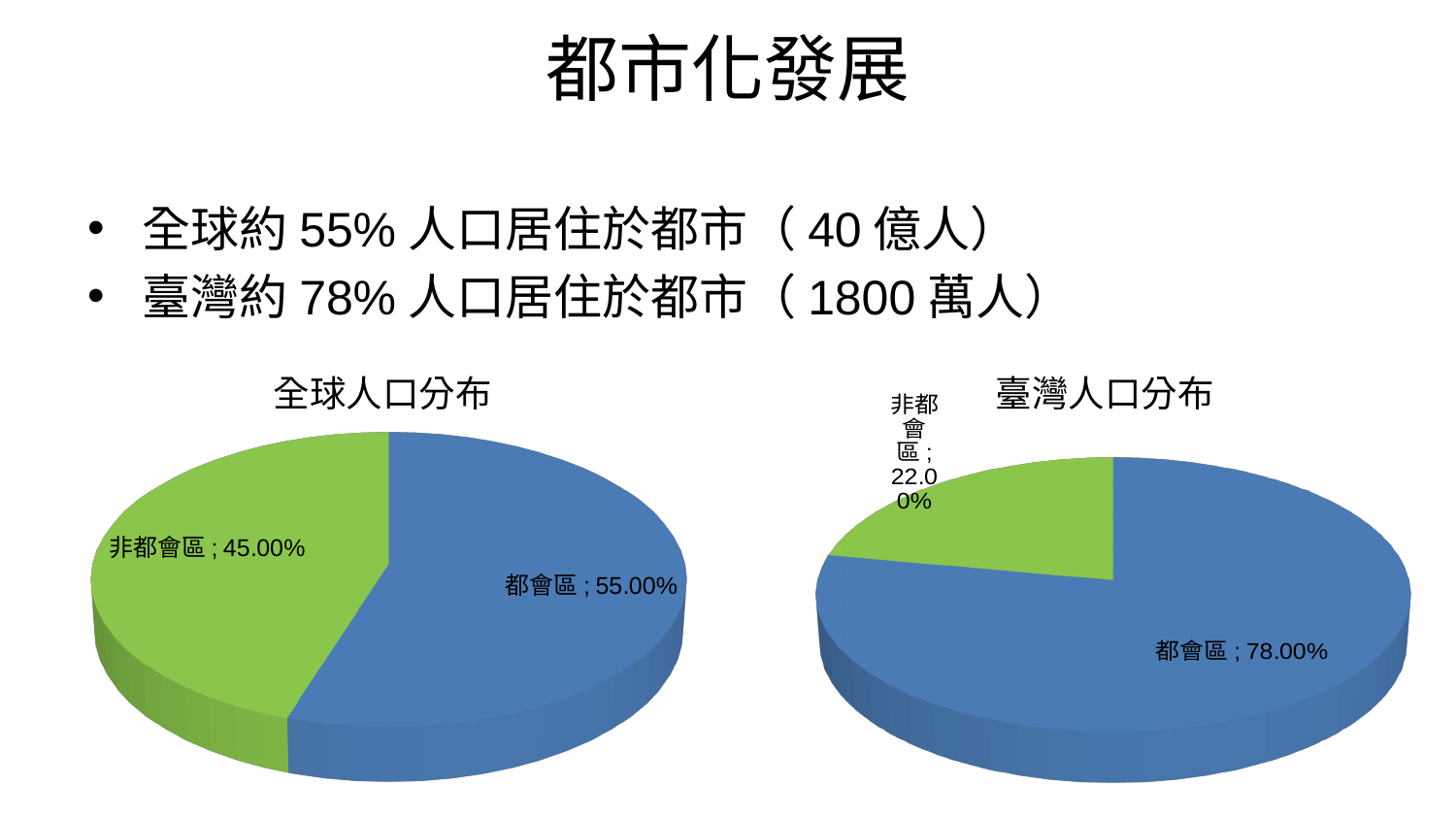

# 都市化發展
全球約55%人口居住於都市（40億人）
臺灣約78%人口居住於都市（1800萬人）
全球人口分布
臺灣人口分布

[unsupported chart]

[unsupported chart]